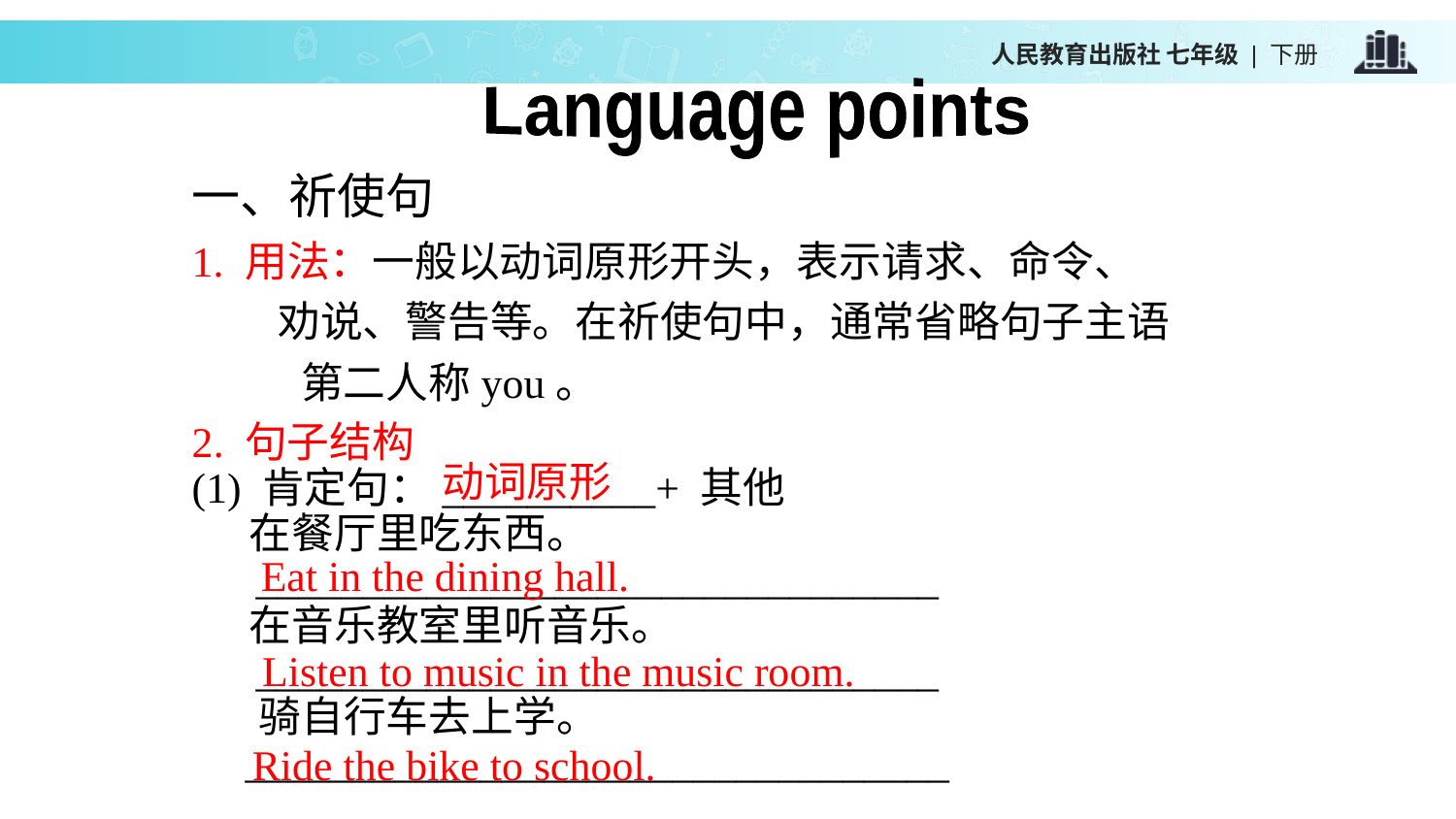

Language points
一、祈使句
1. 用法：一般以动词原形开头，表示请求、命令、
        劝说、警告等。在祈使句中，通常省略句子主语第二人称you。
2. 句子结构
(1) 肯定句：__________+ 其他
     在餐厅里吃东西。
      ________________________________
     在音乐教室里听音乐。
      ________________________________
      骑自行车去上学。
     _________________________________
动词原形
Eat in the dining hall.
Listen to music in the music room.
Ride the bike to school.